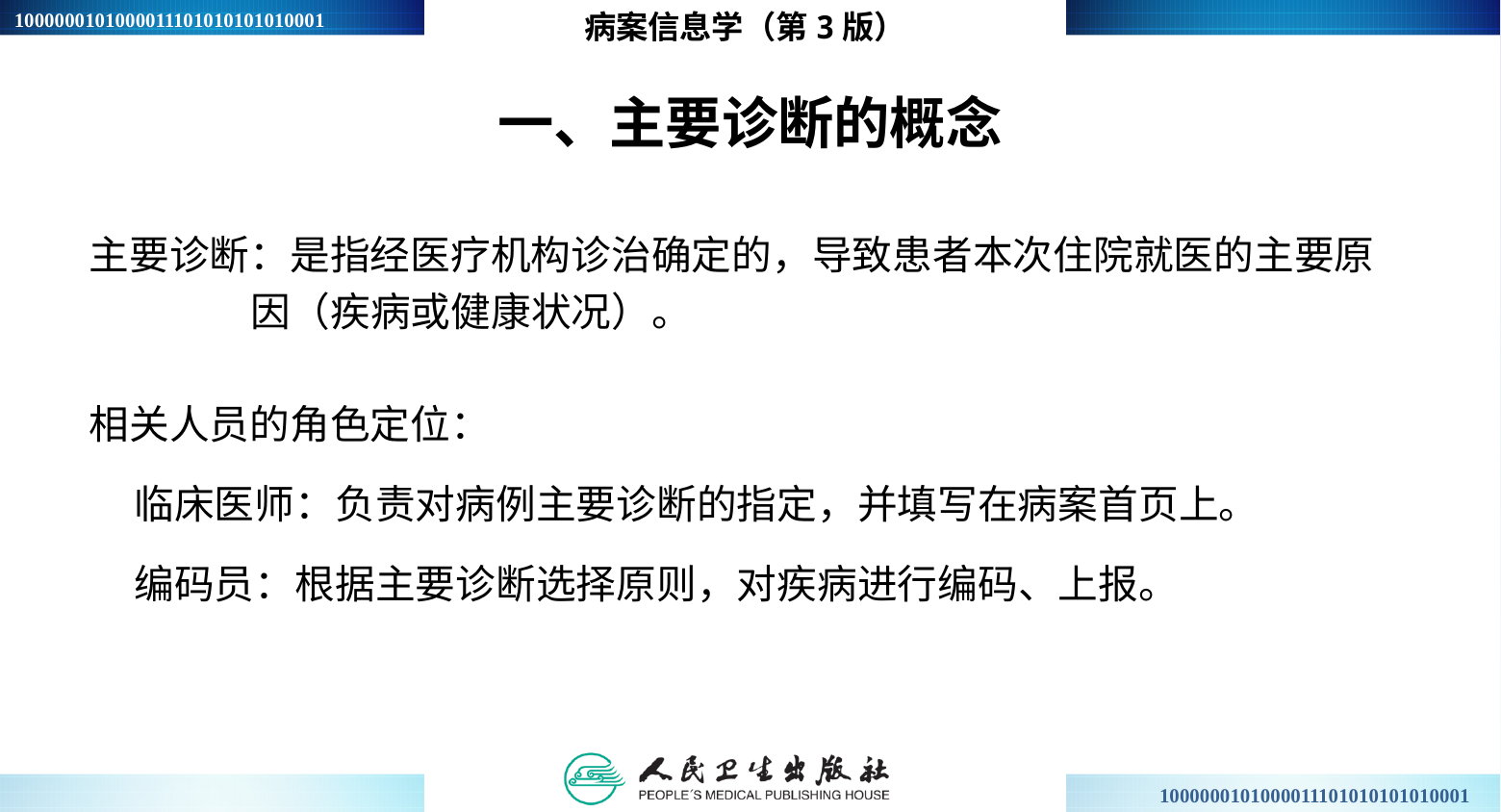

病案信息学（第3版）
# 一、主要诊断的概念
主要诊断：是指经医疗机构诊治确定的，导致患者本次住院就医的主要原
                 因（疾病或健康状况）。

相关人员的角色定位：
    临床医师：负责对病例主要诊断的指定，并填写在病案首页上。
    编码员：根据主要诊断选择原则，对疾病进行编码、上报。